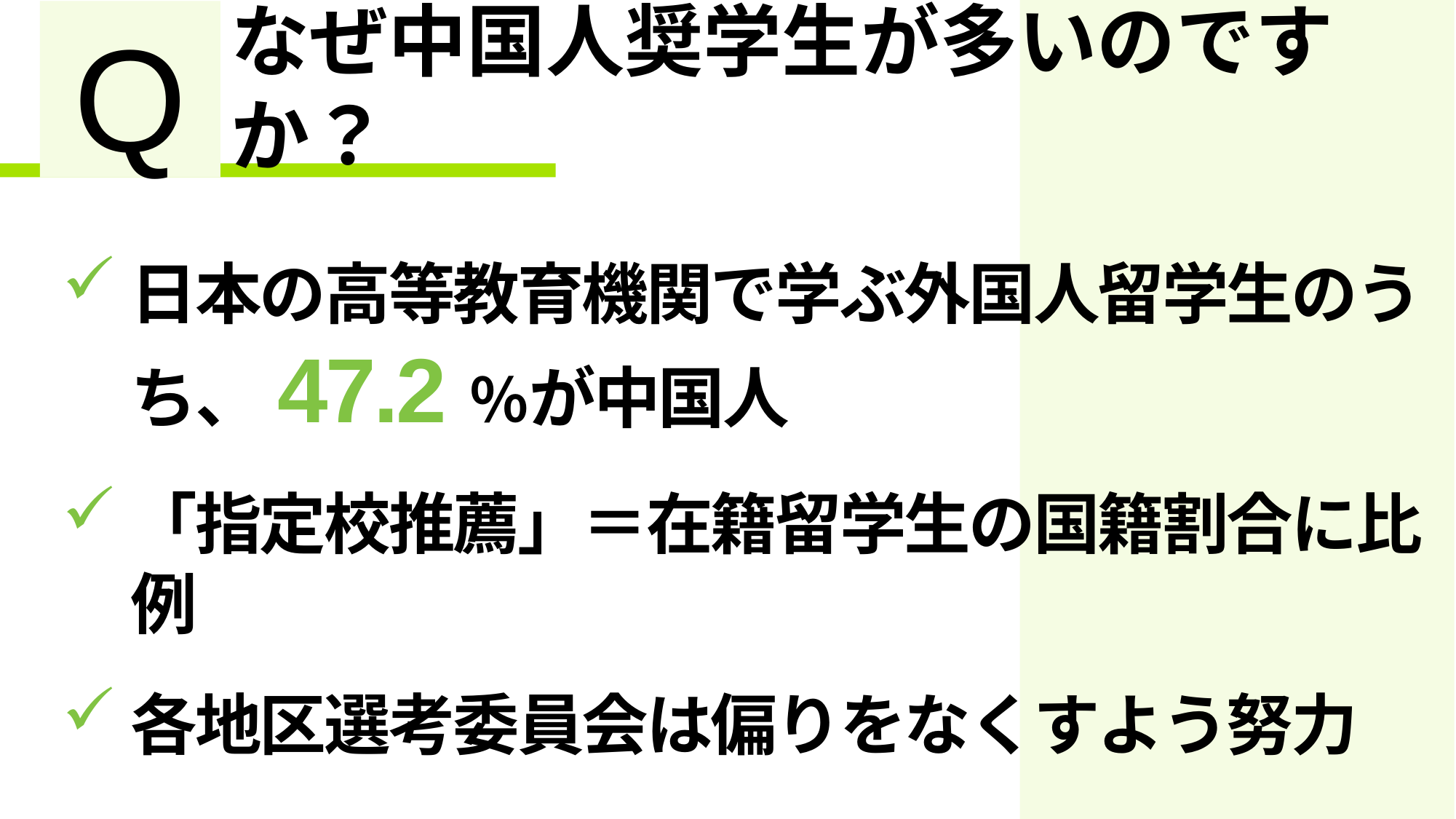

Q
# なぜ中国人奨学生が多いのですか？
日本の高等教育機関で学ぶ外国人留学生のうち、47.2％が中国人
「指定校推薦」＝在籍留学生の国籍割合に比例
各地区選考委員会は偏りをなくすよう努力